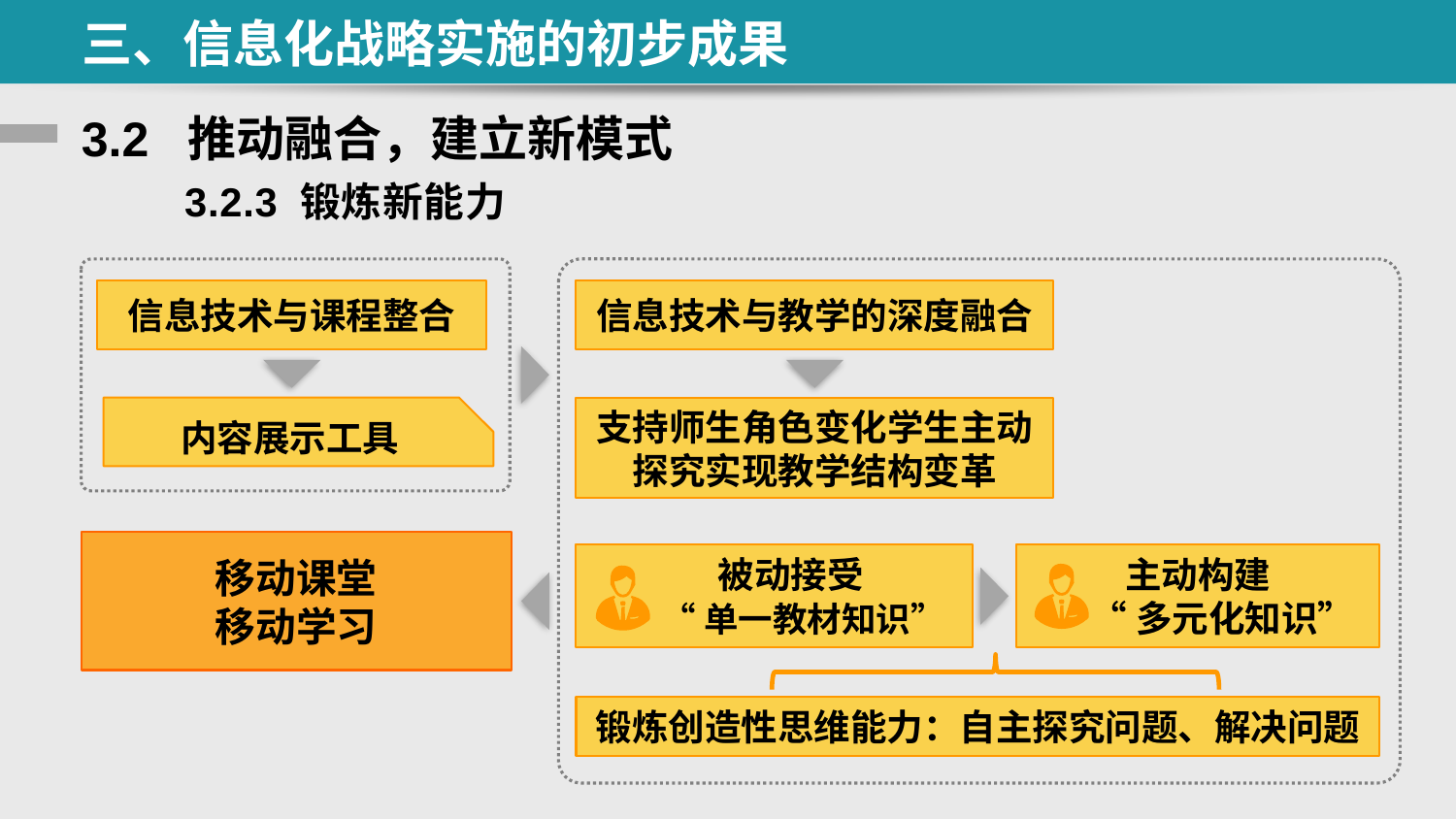

三、信息化战略实施的初步成果
# 3.2  推动融合，建立新模式

3.2.3 锻炼新能力

信息技术与课程整合
信息技术与教学的深度融合

内容展示工具
支持师生角色变化学生主动探究实现教学结构变革

移动课堂
移动学习
   被动接受
       “单一教材知识”

主动构建
      “多元化知识”

锻炼创造性思维能力：自主探究问题、解决问题